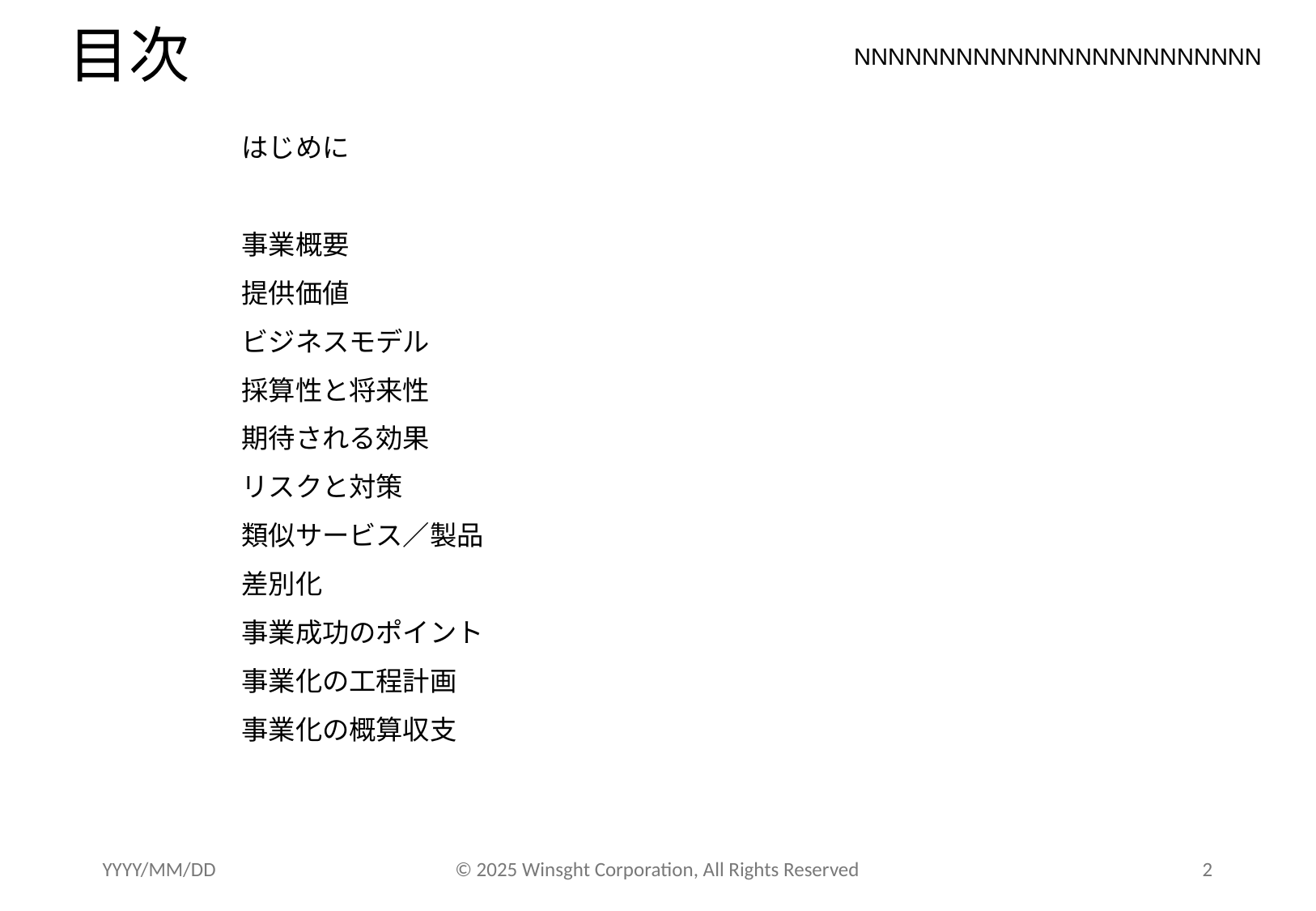

# 目次
NNNNNNNNNNNNNNNNNNNNNNNN
はじめに

事業概要
提供価値
ビジネスモデル
採算性と将来性
期待される効果
リスクと対策
類似サービス／製品
差別化
事業成功のポイント
事業化の工程計画
事業化の概算収支
YYYY/MM/DD
© 2025 Winsght Corporation, All Rights Reserved
2